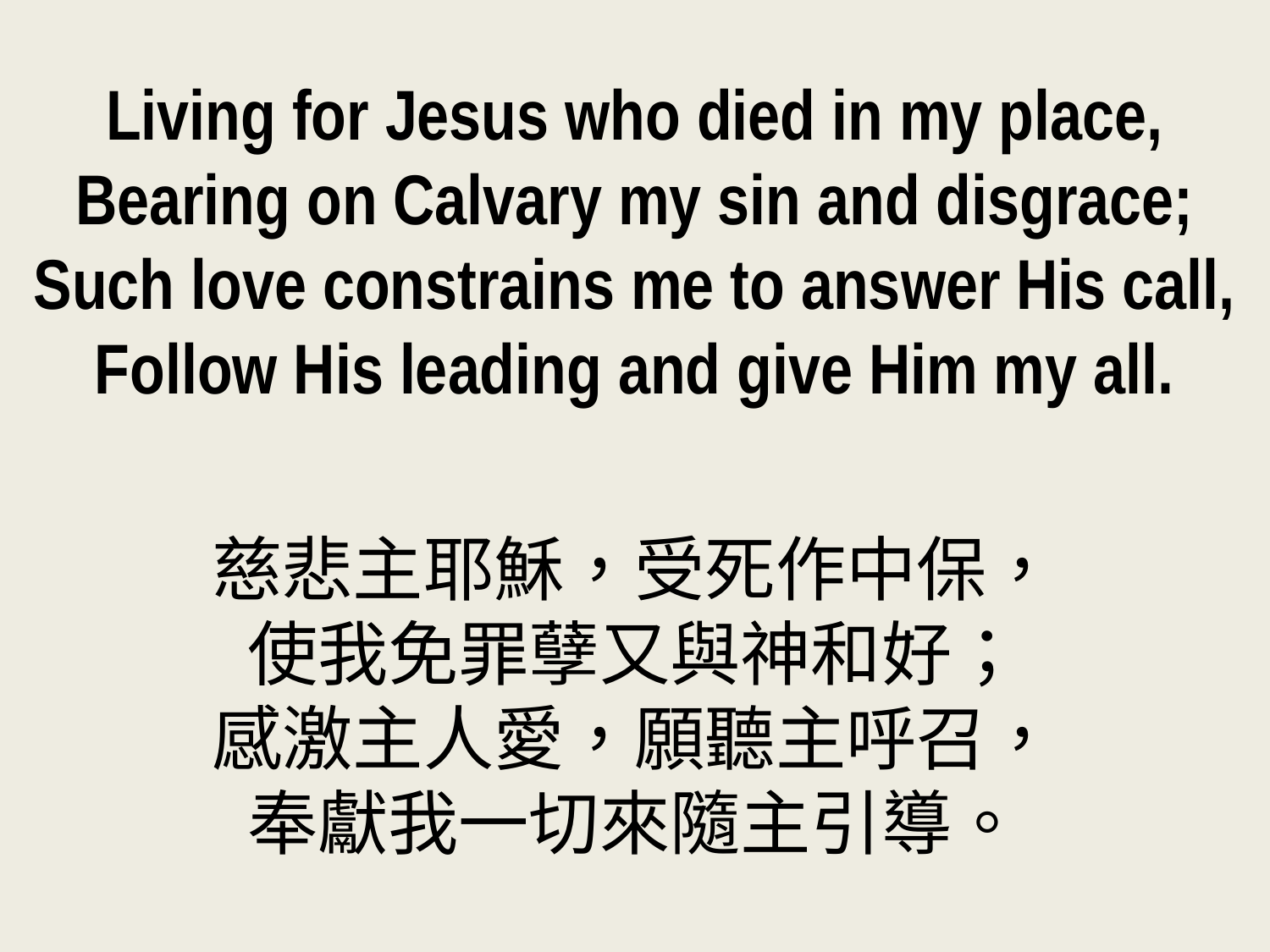

Living for Jesus who died in my place,
Bearing on Calvary my sin and disgrace;
Such love constrains me to answer His call,
Follow His leading and give Him my all.
慈悲主耶穌，受死作中保，
使我免罪孽又與神和好；
感激主人愛，願聽主呼召，
奉獻我一切來隨主引導。